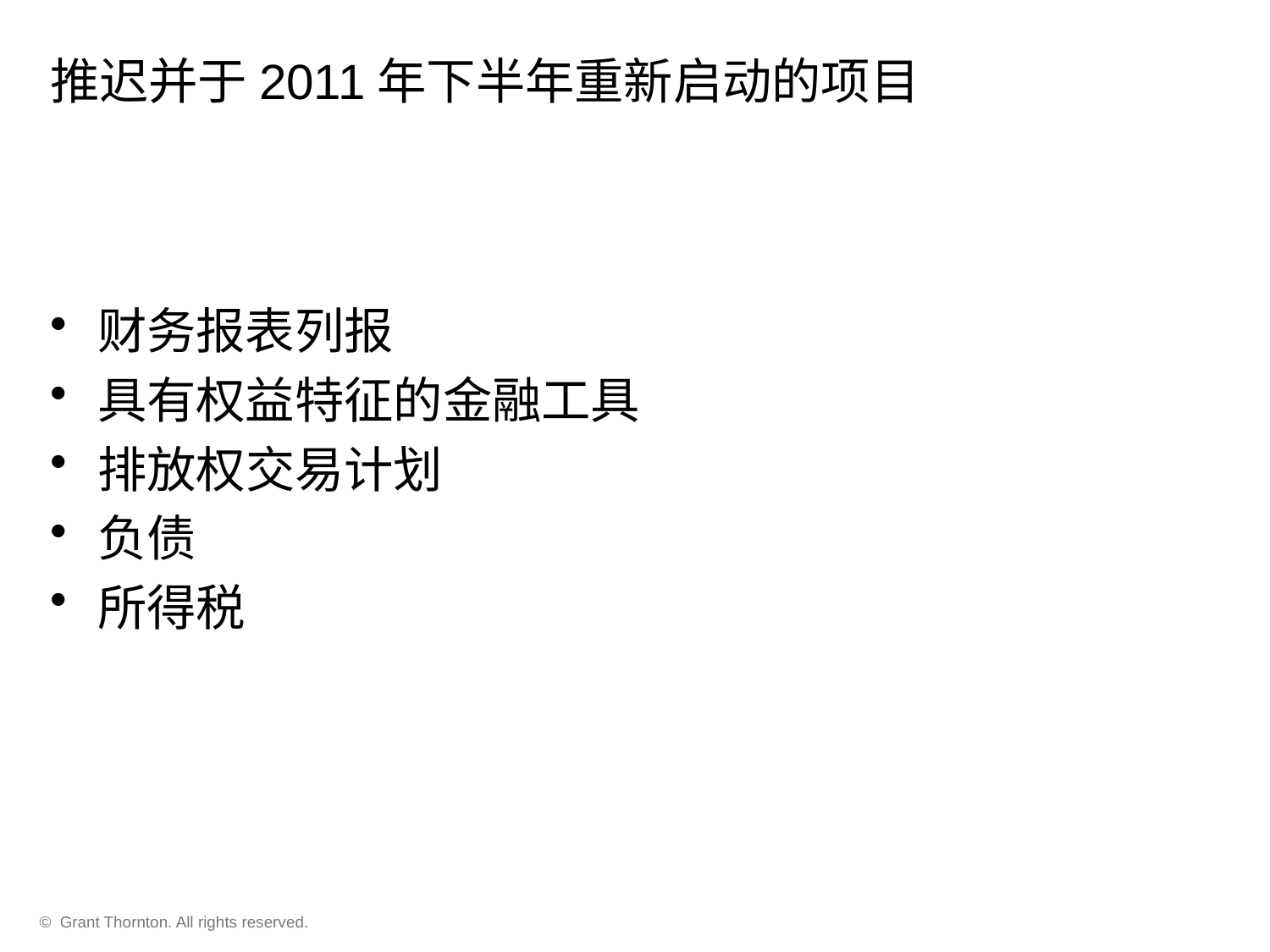

推迟并于2011年下半年重新启动的项目
财务报表列报
具有权益特征的金融工具
排放权交易计划
负债
所得税